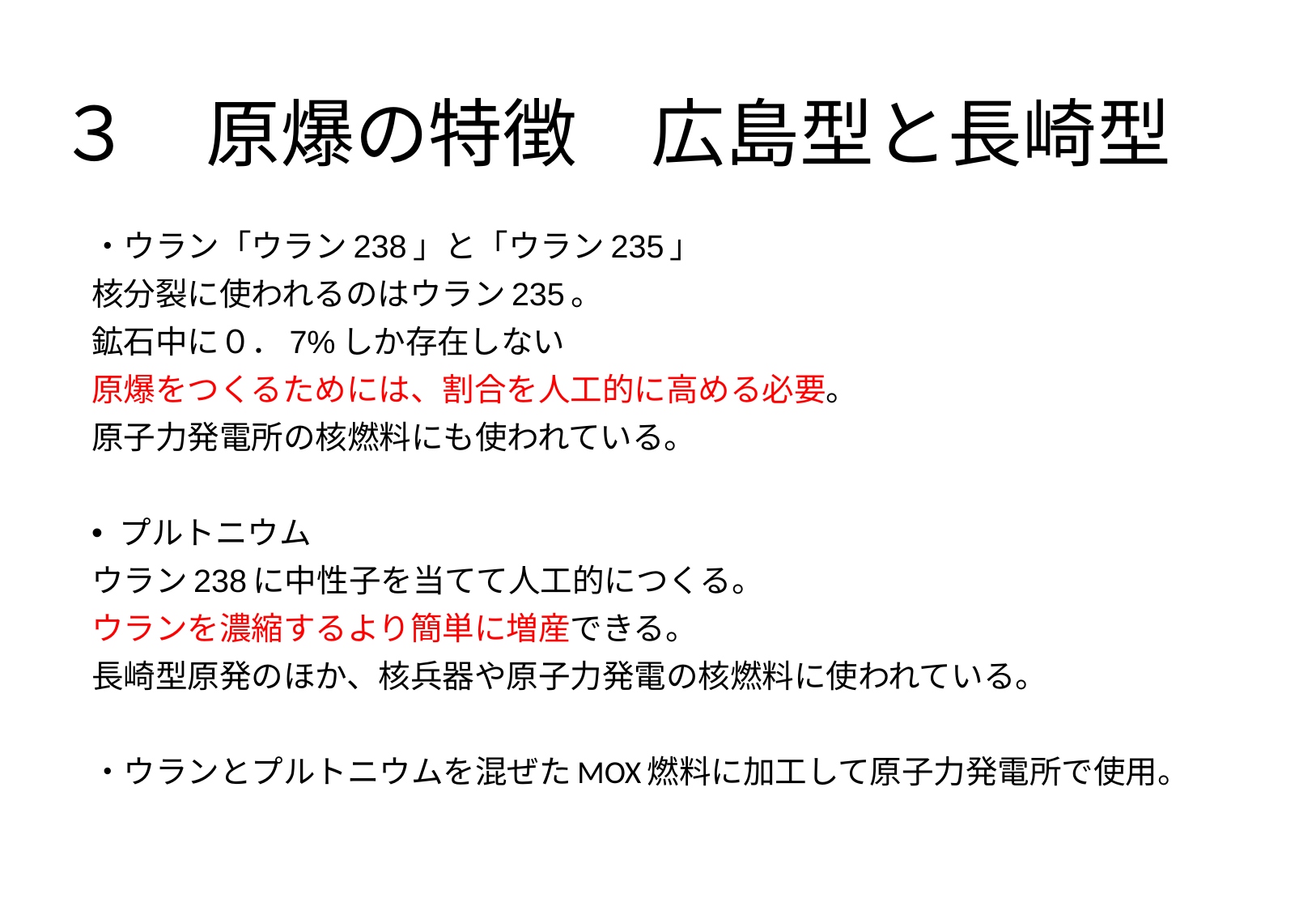

# ３　原爆の特徴　広島型と長崎型
・ウラン「ウラン238」と「ウラン235」
核分裂に使われるのはウラン235。
鉱石中に０．7%しか存在しない
原爆をつくるためには、割合を人工的に高める必要。
原子力発電所の核燃料にも使われている。

プルトニウム
ウラン238に中性子を当てて人工的につくる。
ウランを濃縮するより簡単に増産できる。
長崎型原発のほか、核兵器や原子力発電の核燃料に使われている。

・ウランとプルトニウムを混ぜたMOX燃料に加工して原子力発電所で使用。